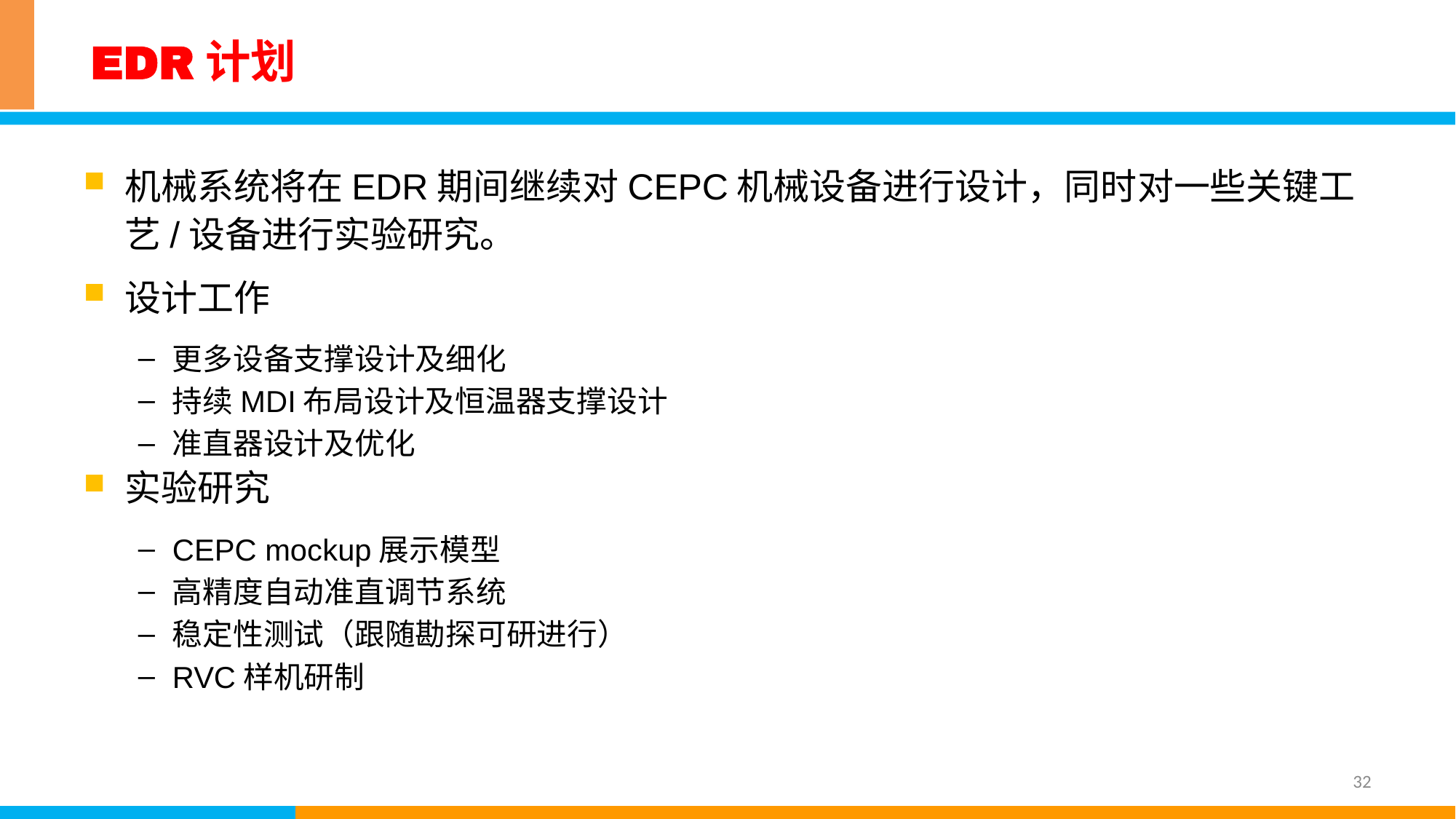

# EDR计划
机械系统将在EDR期间继续对CEPC机械设备进行设计，同时对一些关键工艺/设备进行实验研究。
设计工作
更多设备支撑设计及细化
持续MDI布局设计及恒温器支撑设计
准直器设计及优化
实验研究
CEPC mockup展示模型
高精度自动准直调节系统
稳定性测试（跟随勘探可研进行）
RVC样机研制
32